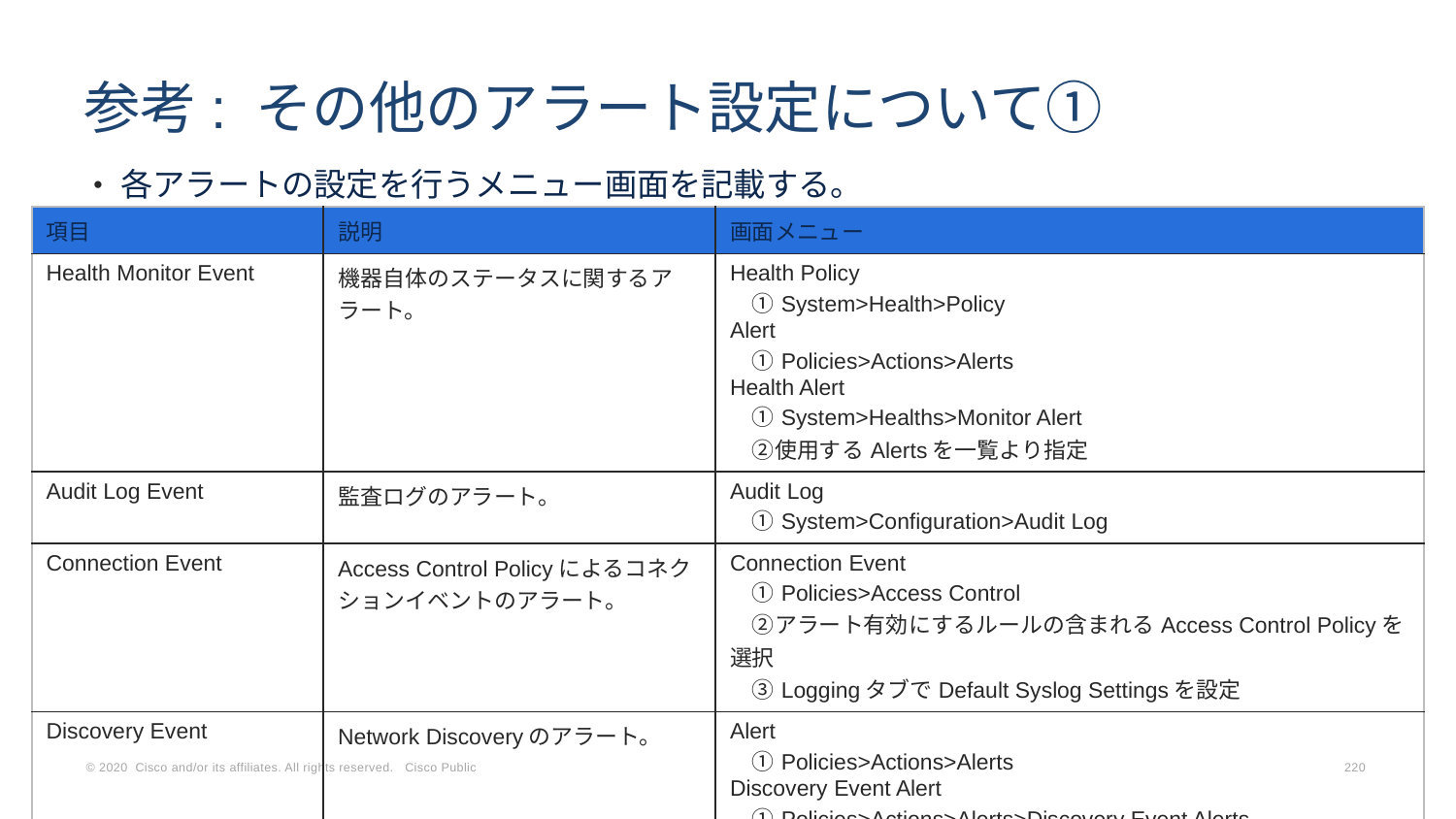

# 参考: その他のアラート設定について①
各アラートの設定を行うメニュー画面を記載する。

| 項目 | 説明 | 画面メニュー |
| --- | --- | --- |
| Health Monitor Event | 機器自体のステータスに関するアラート。 | Health Policy 　①System>Health>Policy Alert 　①Policies>Actions>Alerts Health Alert 　①System>Healths>Monitor Alert 　②使用するAlertsを一覧より指定 |
| Audit Log Event | 監査ログのアラート。 | Audit Log 　①System>Configuration>Audit Log |
| Connection Event | Access Control Policyによるコネクションイベントのアラート。 | Connection Event 　①Policies>Access Control 　②アラート有効にするルールの含まれるAccess Control Policyを選択 　③LoggingタブでDefault Syslog Settingsを設定 |
| Discovery Event | Network Discoveryのアラート。 | Alert 　①Policies>Actions>Alerts Discovery Event Alert 　①Policies>Actions>Alerts>Discovery Event Alerts 　②使用するAlertsをプルダウンより指定 |